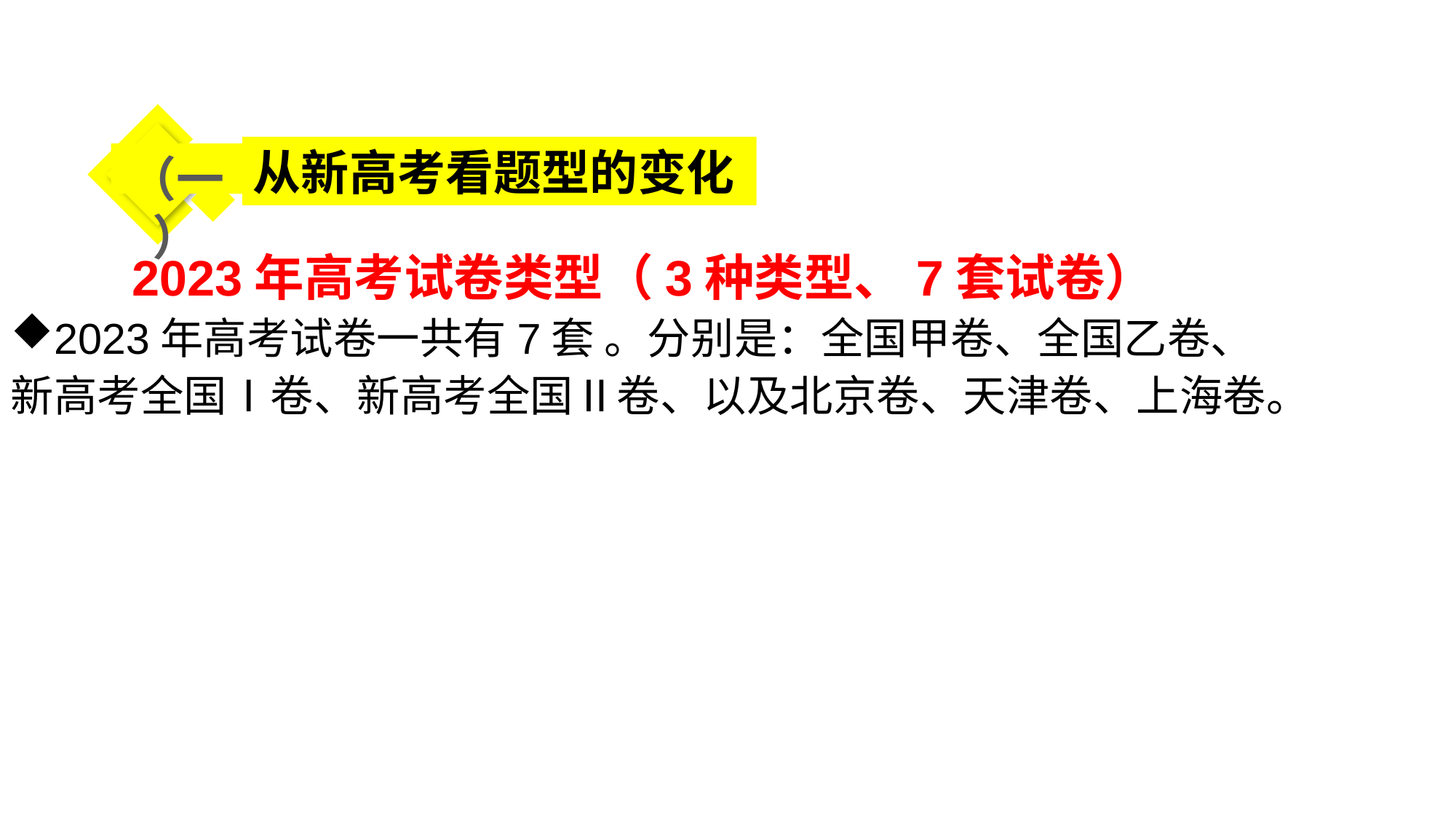

（一）
从新高考看题型的变化
            2023年高考试卷类型（3种类型、7套试卷）
2023年高考试卷一共有7套 。分别是：全国甲卷、全国乙卷、新高考全国Ⅰ卷、新高考全国Ⅱ卷、以及北京卷、天津卷、上海卷。